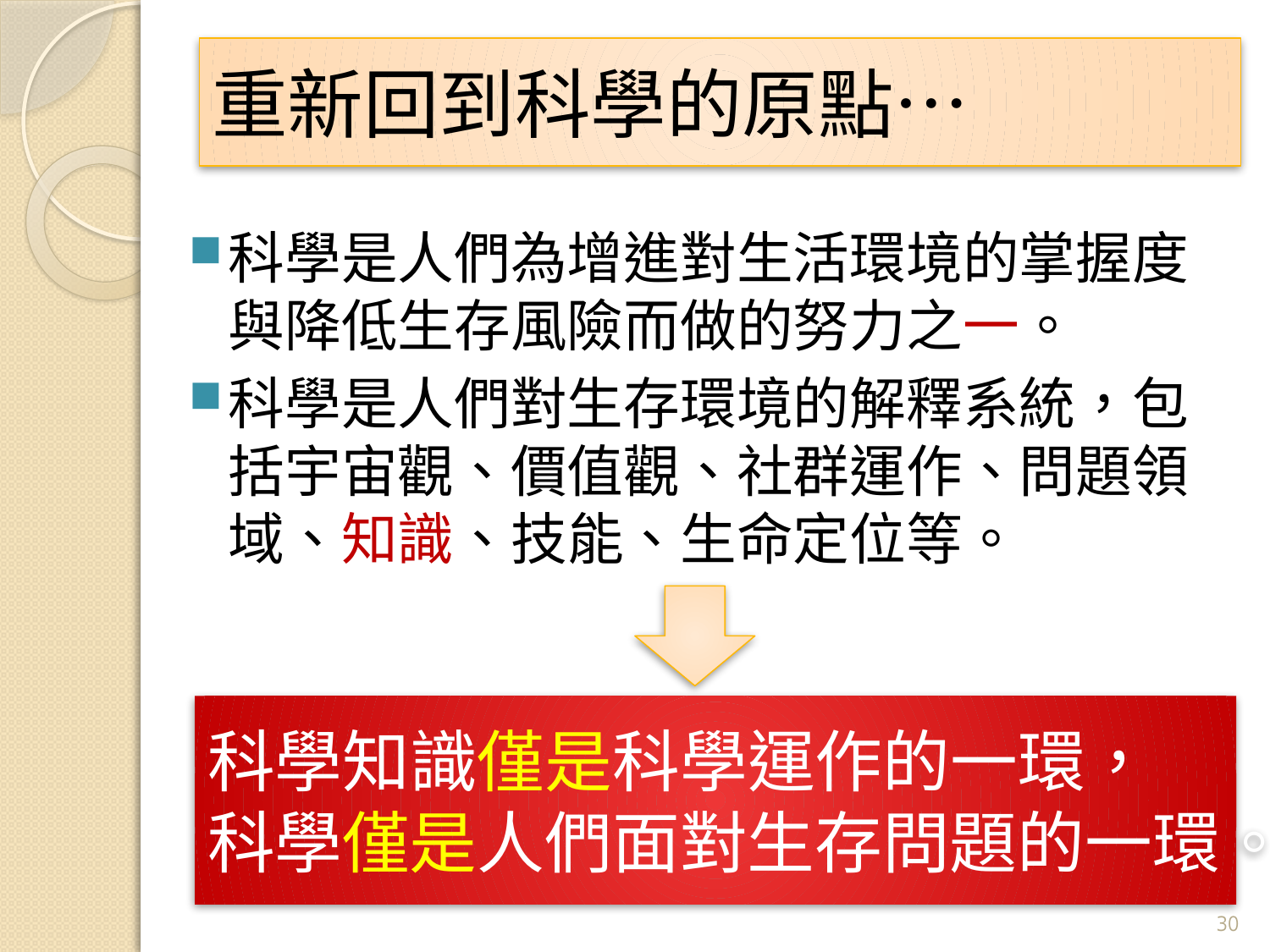

# 重新回到科學的原點…
科學是人們為增進對生活環境的掌握度與降低生存風險而做的努力之一。
科學是人們對生存環境的解釋系統，包括宇宙觀、價值觀、社群運作、問題領域、知識、技能、生命定位等。

科學知識僅是科學運作的一環，
科學僅是人們面對生存問題的一環。
30